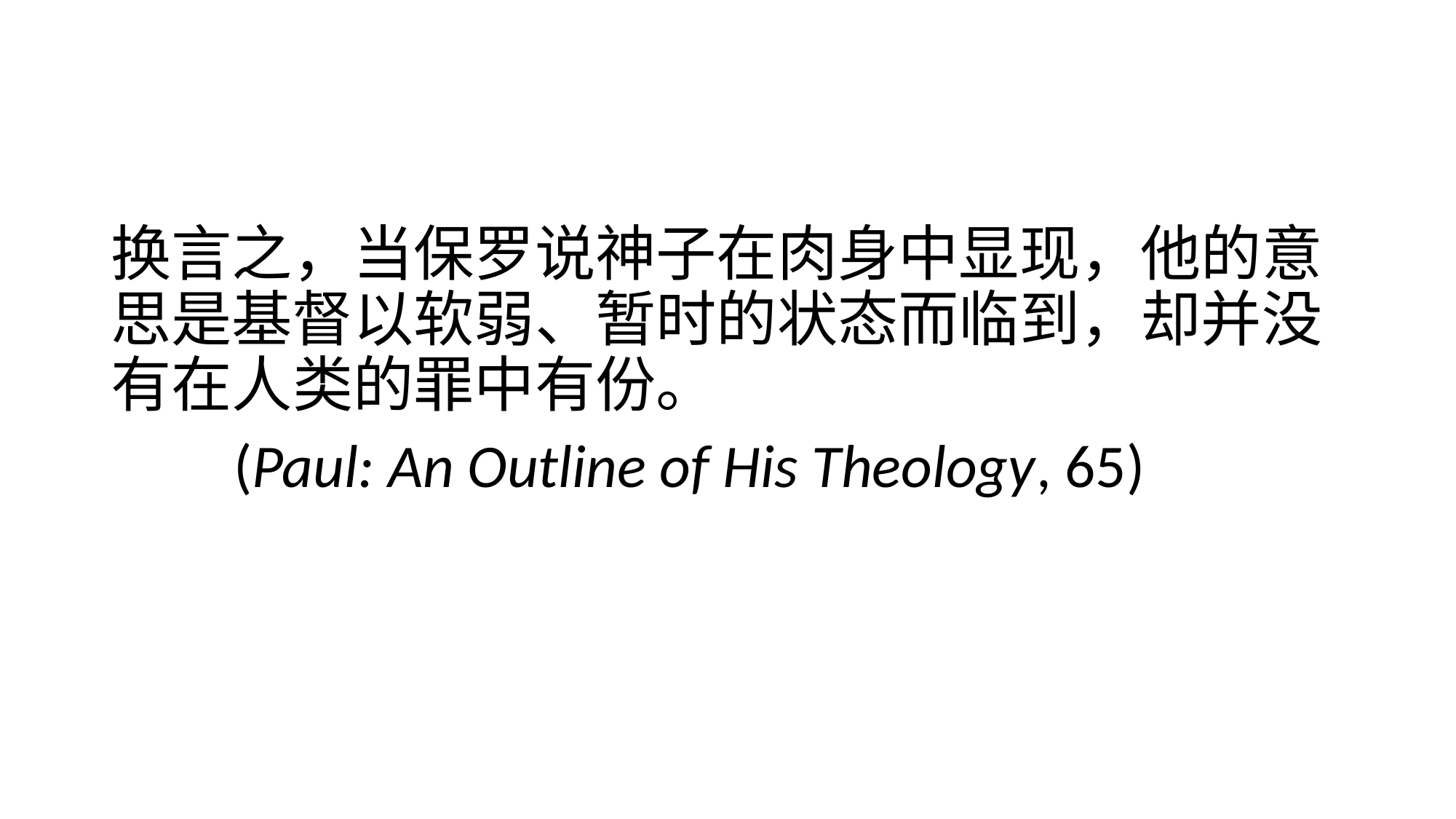

#
换言之，当保罗说神子在肉身中显现，他的意思是基督以软弱、暂时的状态而临到，却并没有在人类的罪中有份。
         (Paul: An Outline of His Theology, 65)